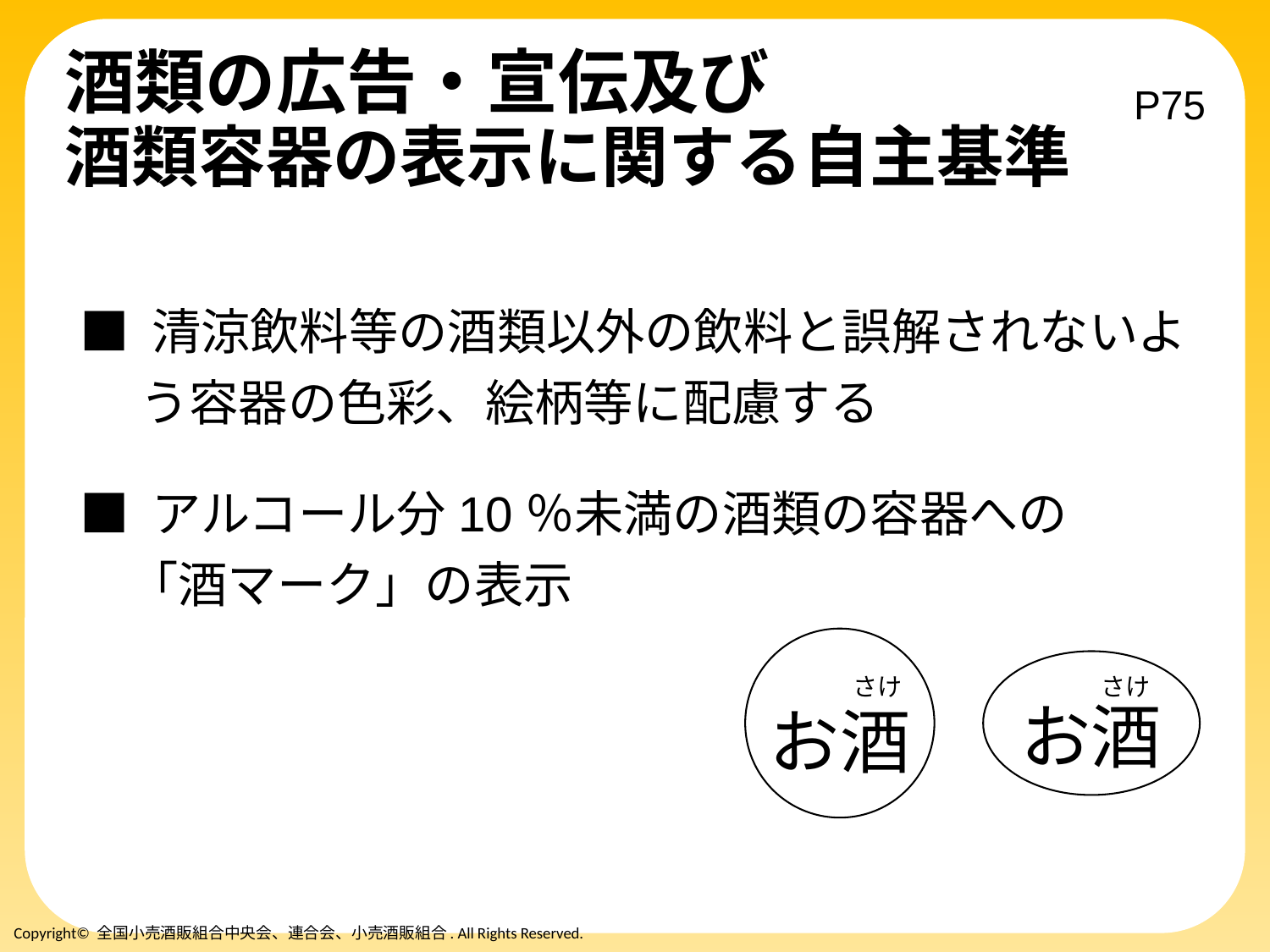

# 酒類の広告・宣伝及び 酒類容器の表示に関する自主基準
P75

■ 清涼飲料等の酒類以外の飲料と誤解されないよ
　 う容器の色彩、絵柄等に配慮する

■ アルコール分10％未満の酒類の容器への
　「酒マーク」の表示

さけ
さけ
お酒
お酒
Copyright© 全国小売酒販組合中央会、連合会、小売酒販組合. All Rights Reserved.